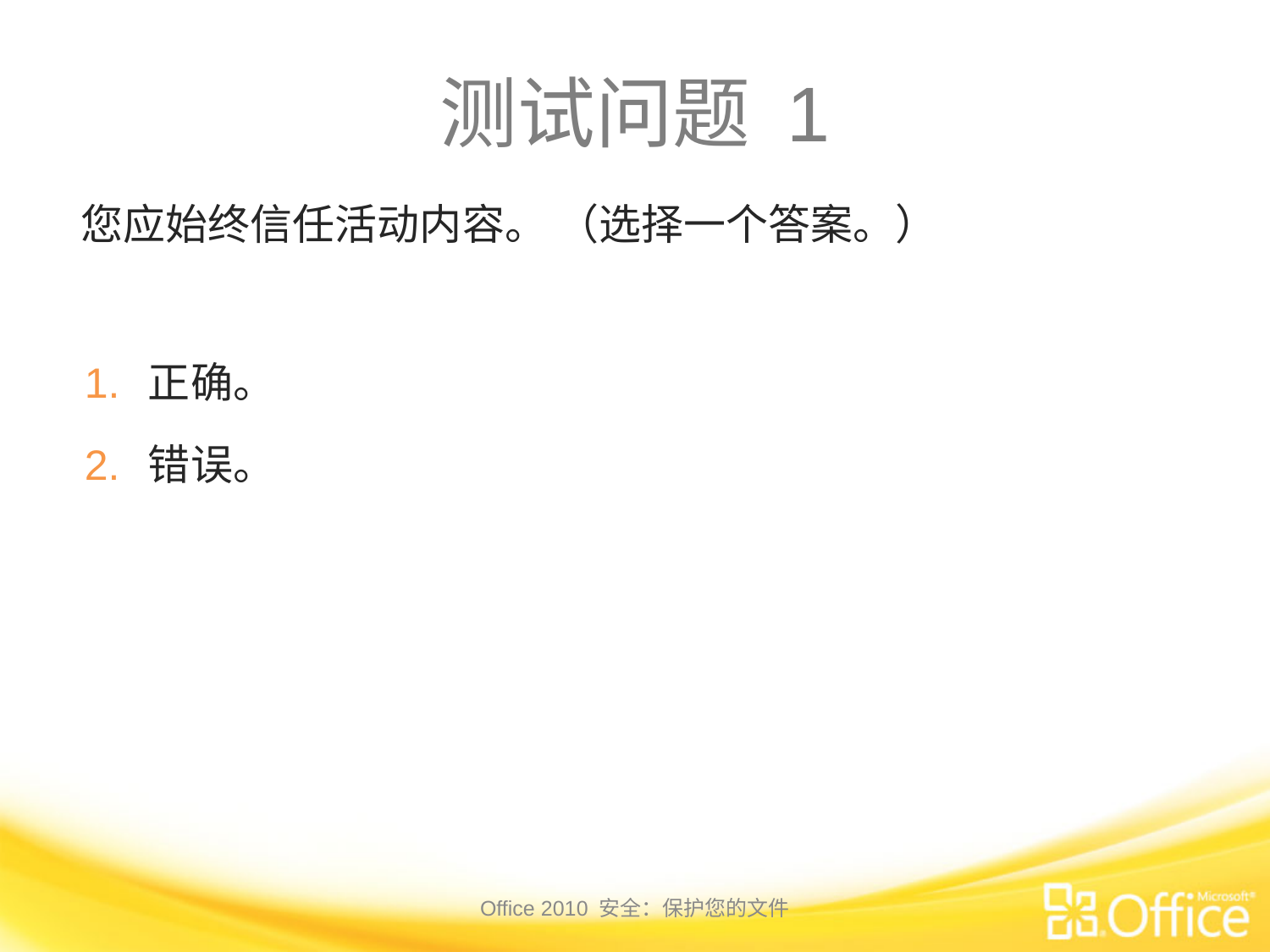

# 测试问题 1
您应始终信任活动内容。 （选择一个答案。）
正确。
错误。
Office 2010 安全：保护您的文件